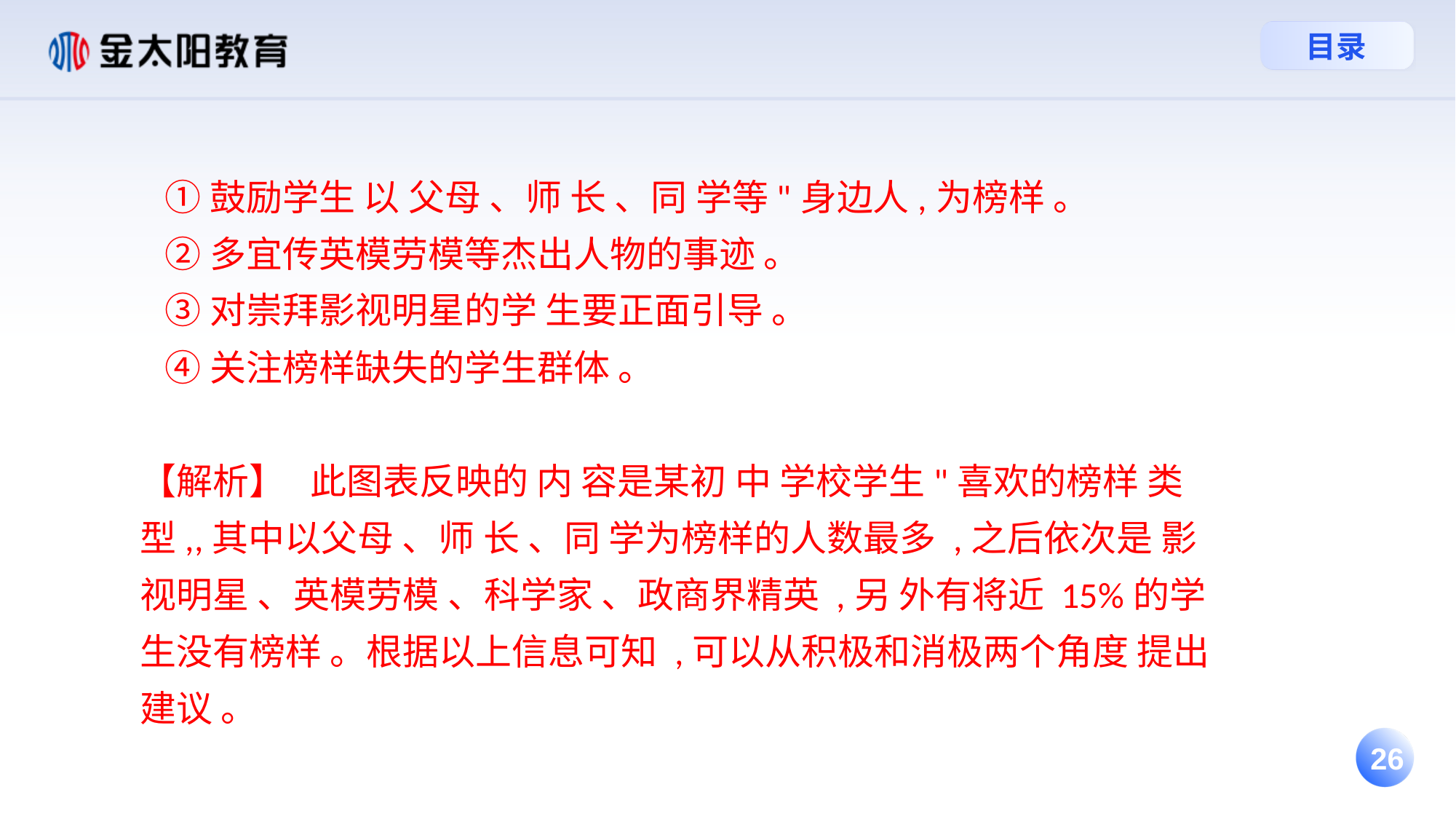

①鼓励学生 以 父母 、师 长 、同 学等"身边人,为榜样 。
   ②多宜传英模劳模等杰出人物的事迹 。
   ③对崇拜影视明星的学 生要正面引导 。
   ④关注榜样缺失的学生群体 。

【解析】   此图表反映的 内 容是某初 中 学校学生"喜欢的榜样 类型,,其中以父母 、师 长 、同 学为榜样的人数最多 ,之后依次是 影视明星 、英模劳模 、科学家 、政商界精英 ,另 外有将近 15%的学 生没有榜样 。根据以上信息可知 ,可以从积极和消极两个角度 提出建议 。